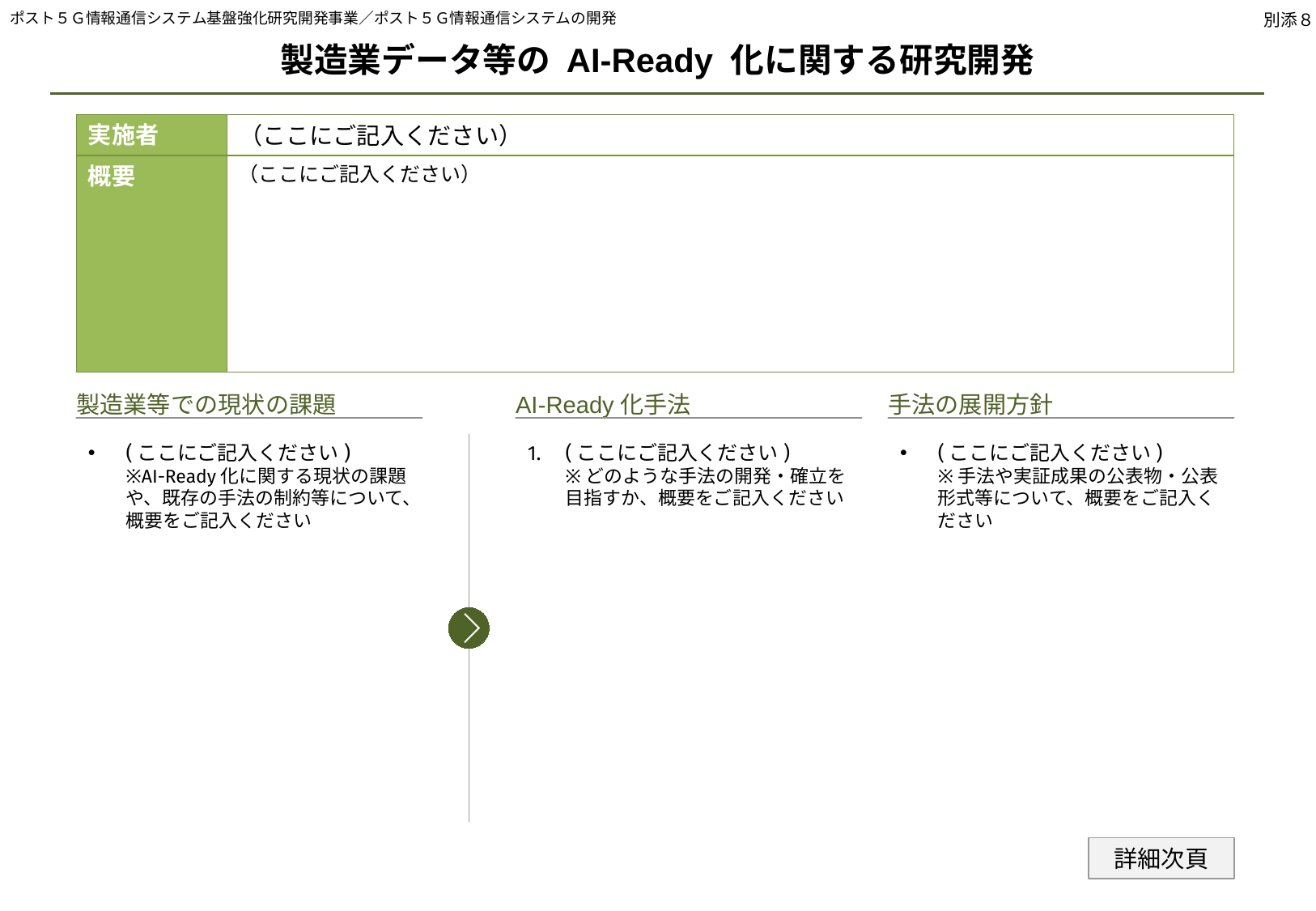

ポスト５Ｇ情報通信システム基盤強化研究開発事業／ポスト５Ｇ情報通信システムの開発
別添８
製造業データ等の AI-Ready 化に関する研究開発
実施者
（ここにご記入ください）
概要

（ここにご記入ください）
製造業等での現状の課題
AI-Ready化手法
手法の展開方針
(ここにご記入ください)
※AI-Ready化に関する現状の課題や、既存の手法の制約等について、概要をご記入ください

(ここにご記入ください)
※どのような手法の開発・確立を目指すか、概要をご記入ください
(ここにご記入ください)
※手法や実証成果の公表物・公表形式等について、概要をご記入ください
詳細次頁